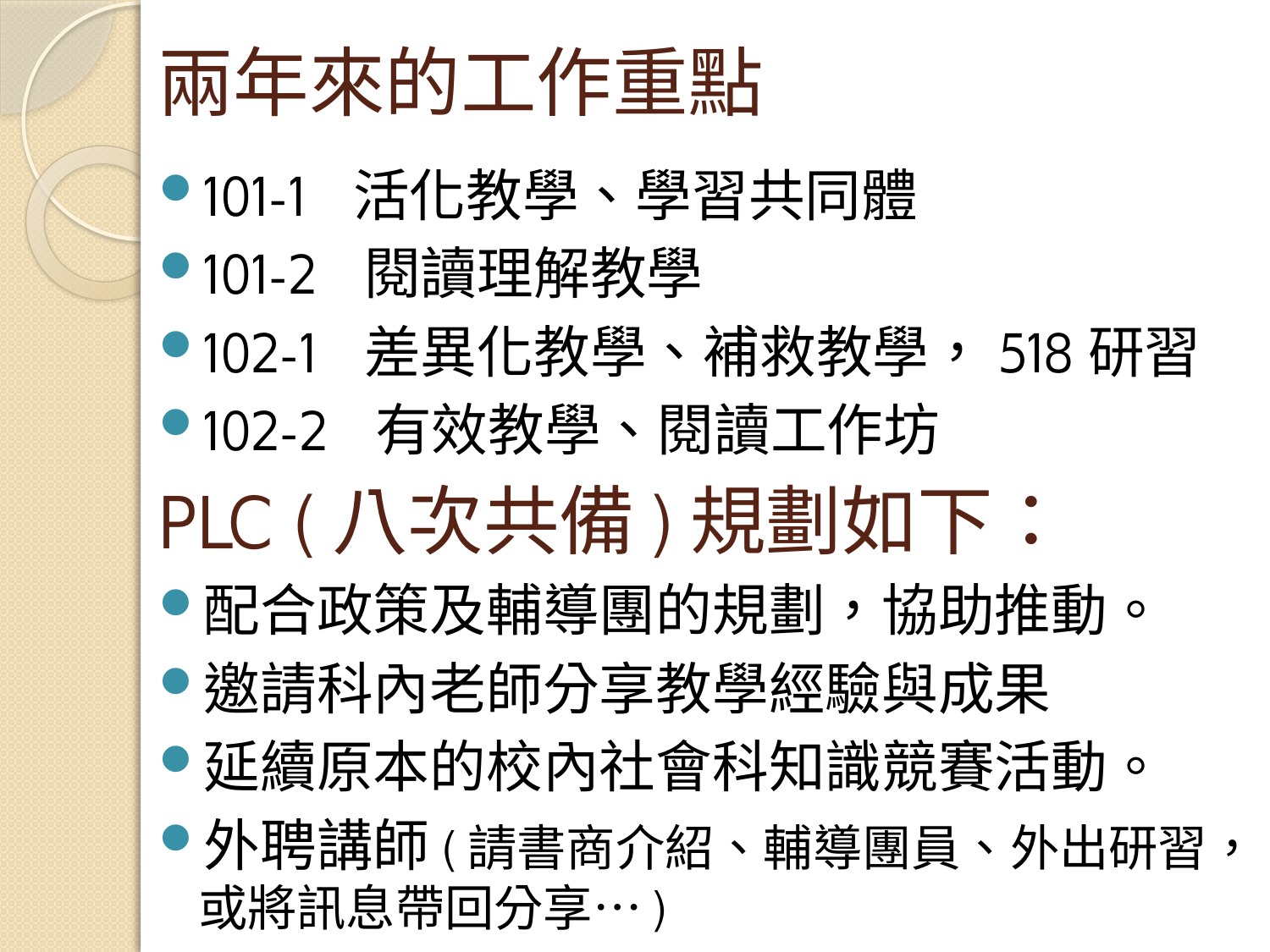

# 兩年來的工作重點
101-1  活化教學、學習共同體
101-2  閱讀理解教學
102-1  差異化教學、補救教學，518研習
102-2  有效教學、閱讀工作坊
PLC (八次共備)規劃如下：
配合政策及輔導團的規劃，協助推動。
邀請科內老師分享教學經驗與成果
延續原本的校內社會科知識競賽活動。
外聘講師(請書商介紹、輔導團員、外出研習，或將訊息帶回分享…)